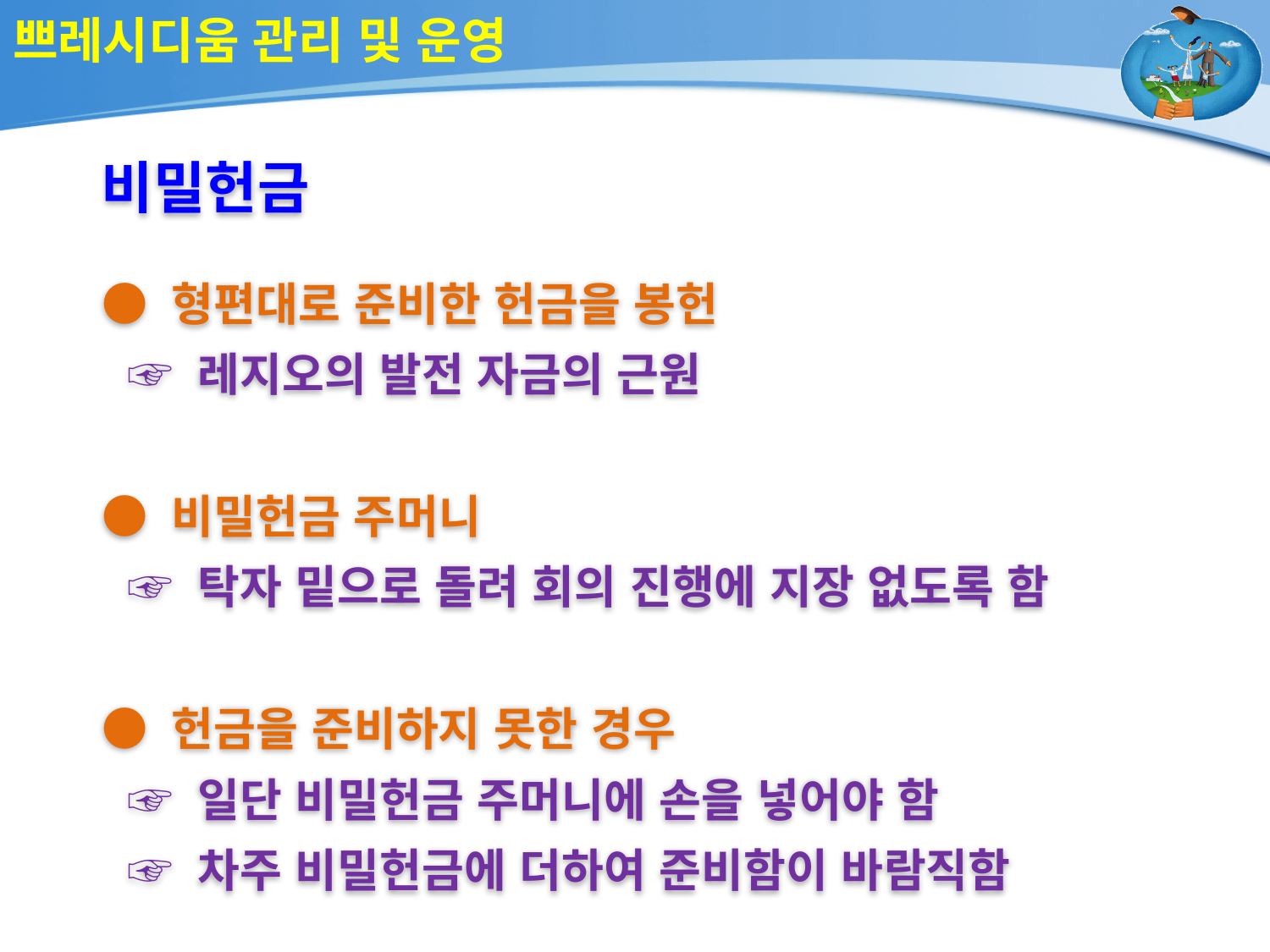

# 쁘레시디움 관리 및 운영
비밀헌금
● 형편대로 준비한 헌금을 봉헌
  ☞ 레지오의 발전 자금의 근원

● 비밀헌금 주머니
  ☞ 탁자 밑으로 돌려 회의 진행에 지장 없도록 함

● 헌금을 준비하지 못한 경우
  ☞ 일단 비밀헌금 주머니에 손을 넣어야 함
  ☞ 차주 비밀헌금에 더하여 준비함이 바람직함